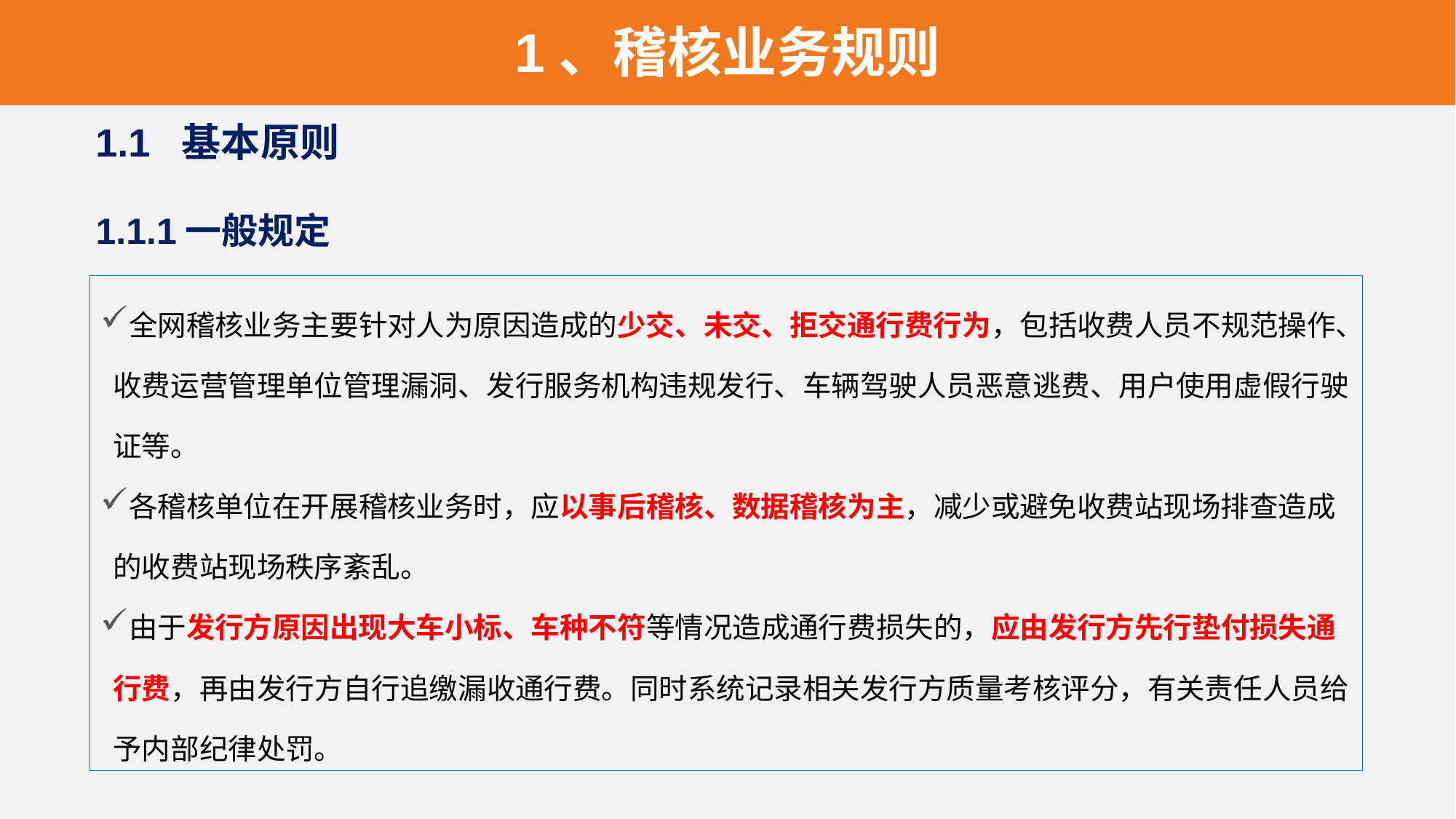

1、稽核业务规则
下步工作计划
1.1  基本原则
1.1.1一般规定
全网稽核业务主要针对人为原因造成的少交、未交、拒交通行费行为，包括收费人员不规范操作、收费运营管理单位管理漏洞、发行服务机构违规发行、车辆驾驶人员恶意逃费、用户使用虚假行驶证等。
各稽核单位在开展稽核业务时，应以事后稽核、数据稽核为主，减少或避免收费站现场排查造成的收费站现场秩序紊乱。
由于发行方原因出现大车小标、车种不符等情况造成通行费损失的，应由发行方先行垫付损失通行费，再由发行方自行追缴漏收通行费。同时系统记录相关发行方质量考核评分，有关责任人员给予内部纪律处罚。